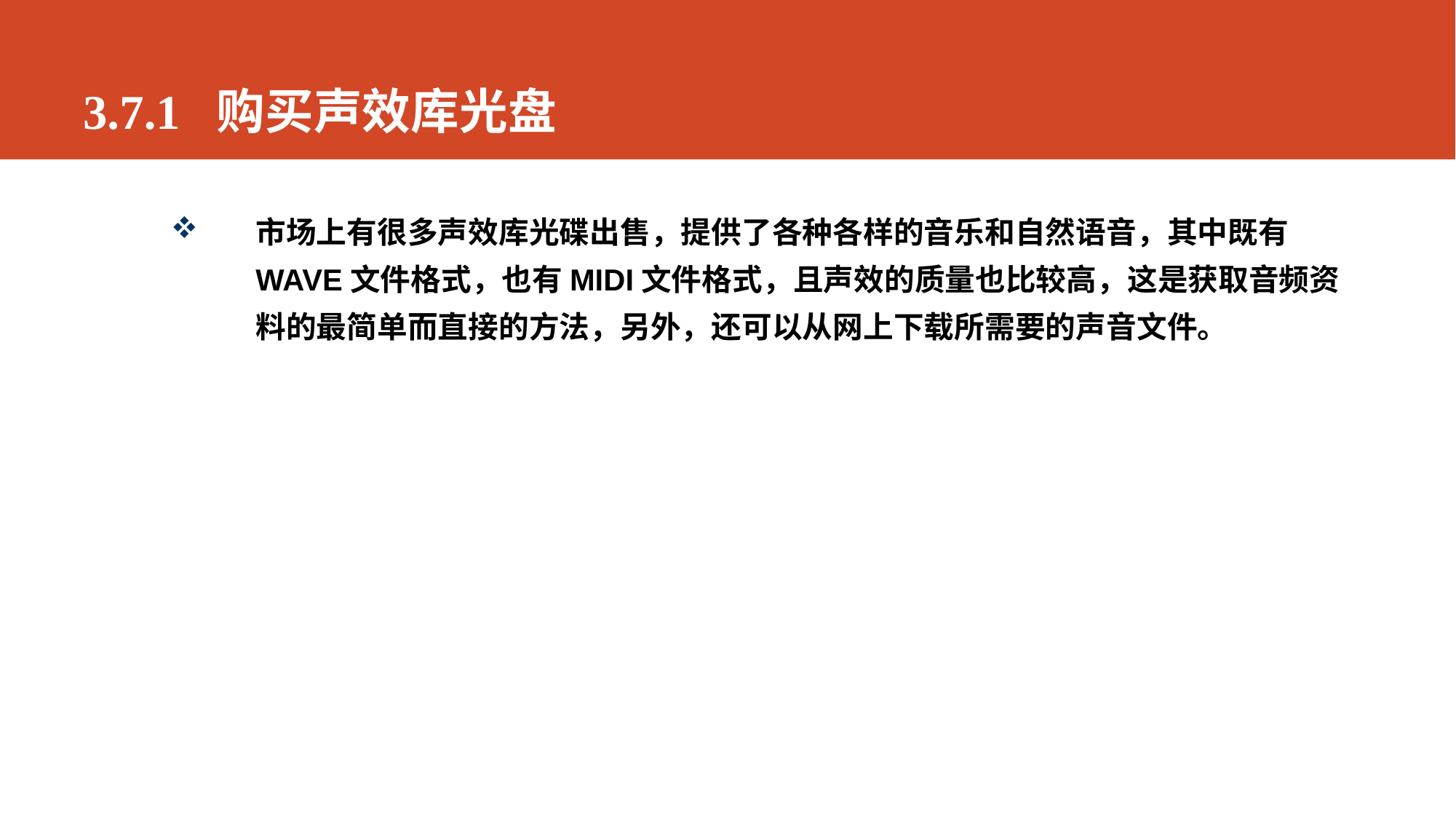

# 3.7.1  购买声效库光盘
市场上有很多声效库光碟出售，提供了各种各样的音乐和自然语音，其中既有WAVE文件格式，也有MIDI文件格式，且声效的质量也比较高，这是获取音频资料的最简单而直接的方法，另外，还可以从网上下载所需要的声音文件。